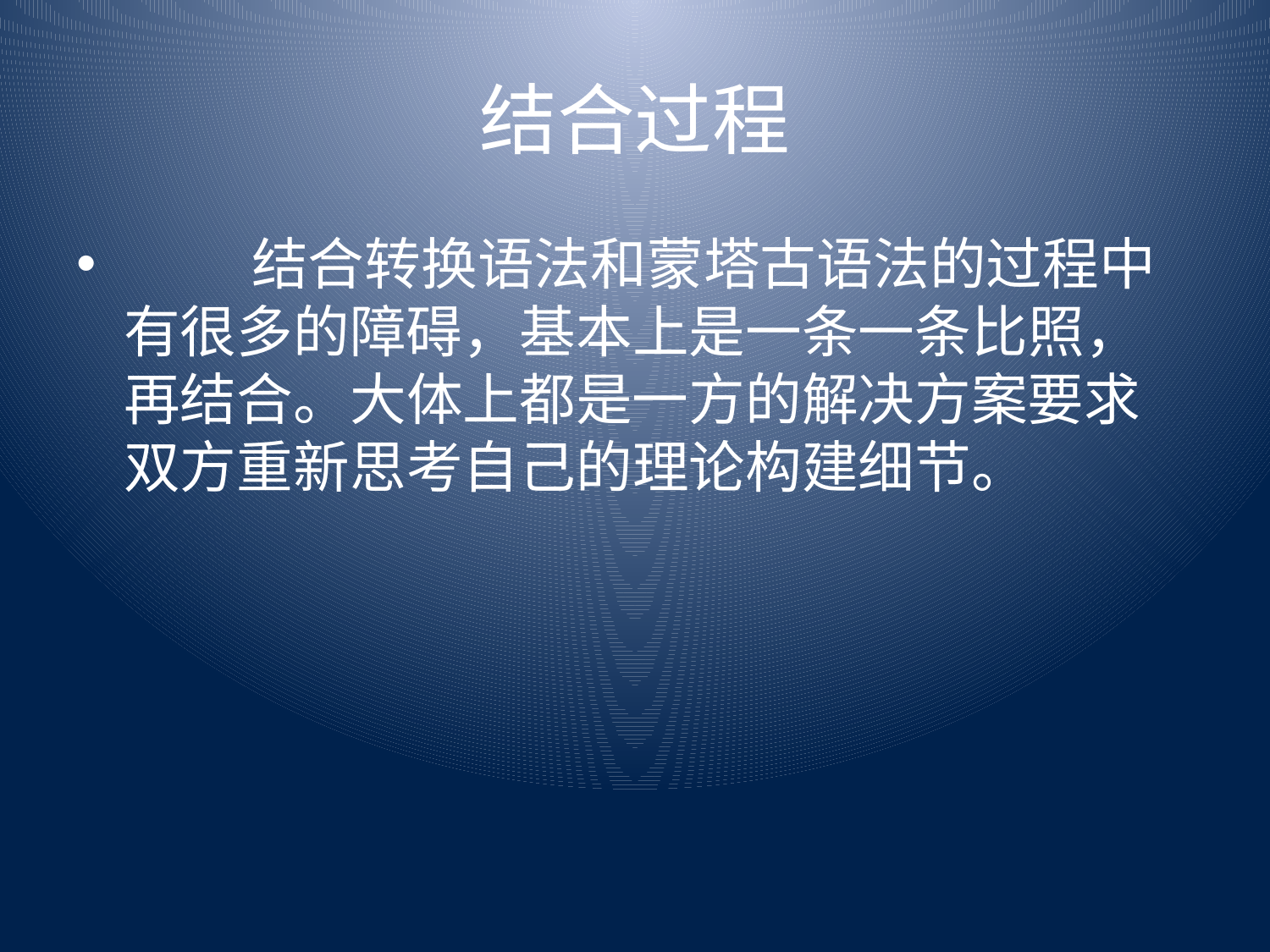

# 结合过程
         结合转换语法和蒙塔古语法的过程中有很多的障碍，基本上是一条一条比照，再结合。大体上都是一方的解决方案要求双方重新思考自己的理论构建细节。